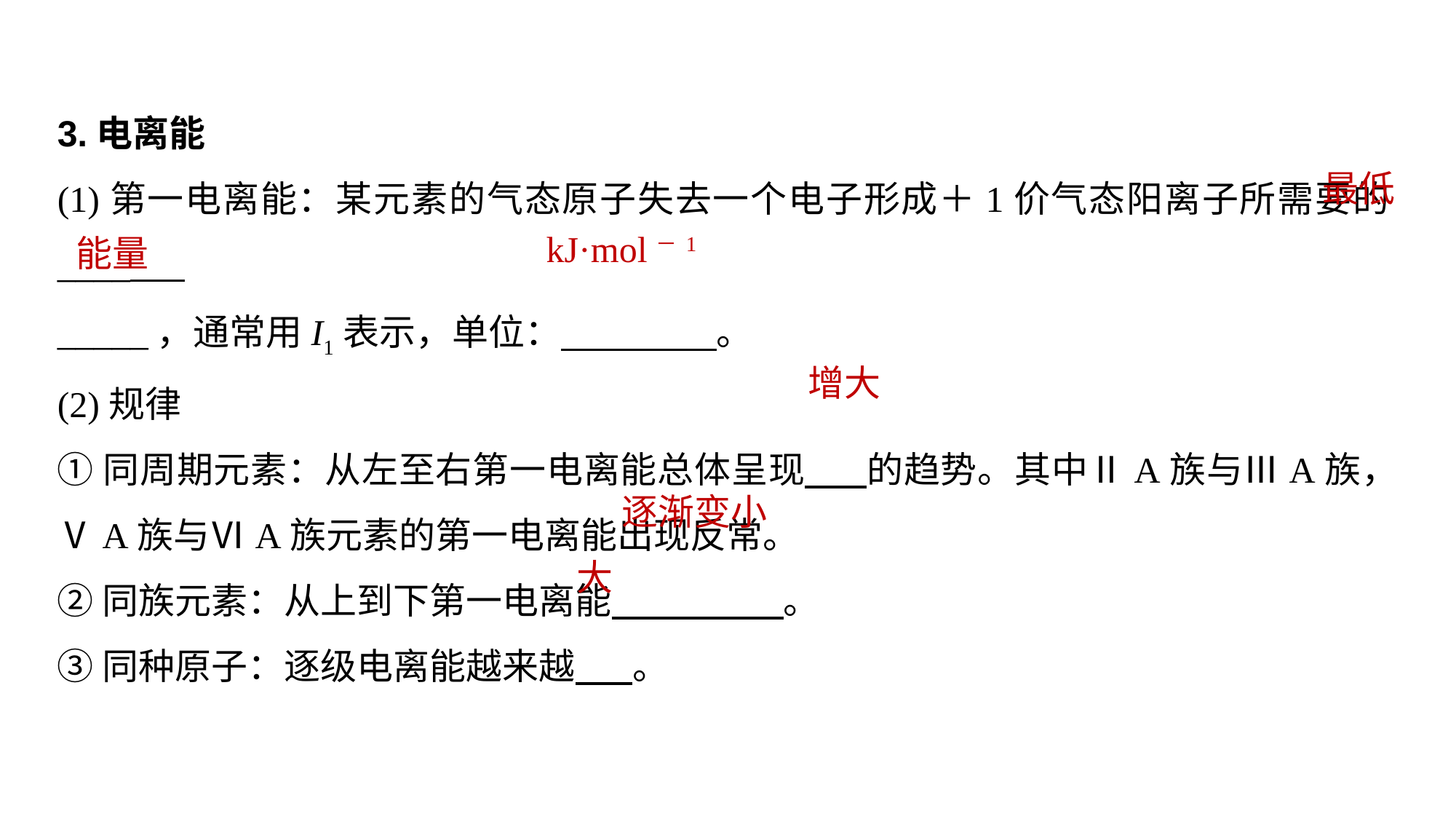

3.电离能
(1)第一电离能：某元素的气态原子失去一个电子形成＋1价气态阳离子所需要的____
_____，通常用I1表示，单位：                   。
(2)规律
①同周期元素：从左至右第一电离能总体呈现       的趋势。其中ⅡA族与ⅢA族，ⅤA族与ⅥA族元素的第一电离能出现反常。
②同族元素：从上到下第一电离能                     。
③同种原子：逐级电离能越来越       。
最低
kJ·mol－1
能量
增大
逐渐变小
大